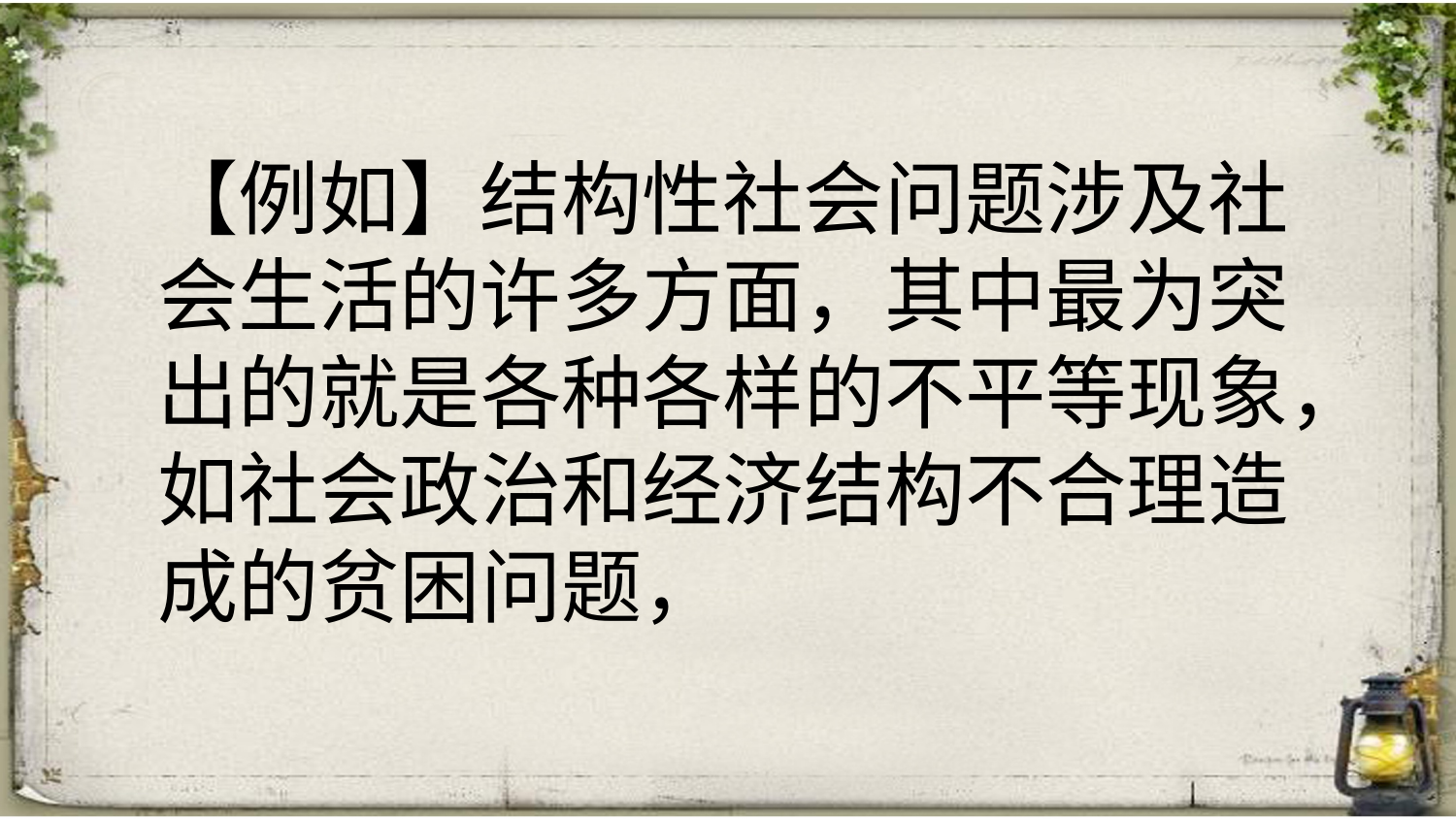

【例如】结构性社会问题涉及社会生活的许多方面，其中最为突出的就是各种各样的不平等现象，如社会政治和经济结构不合理造成的贫困问题，